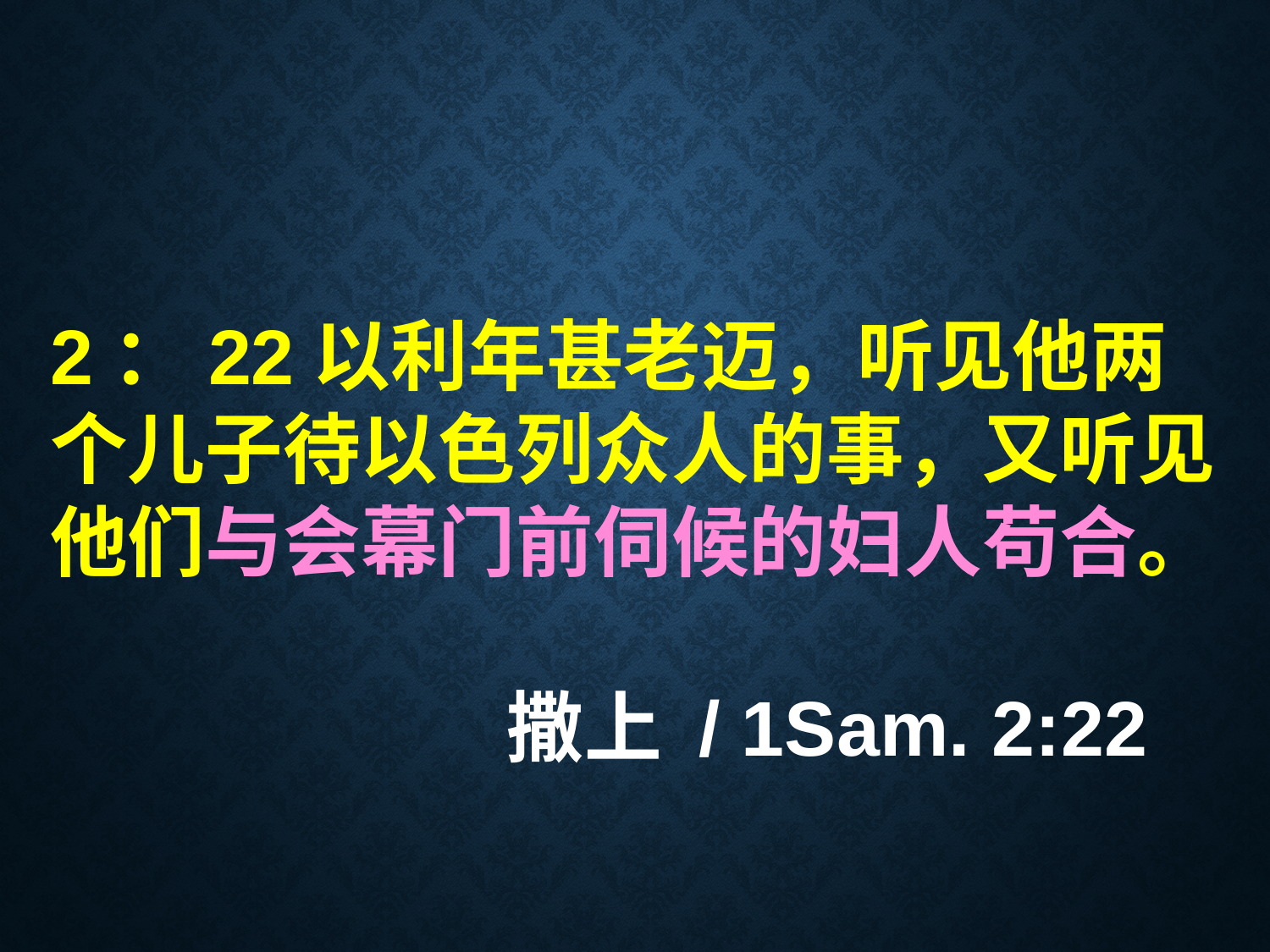

# 2：22以利年甚老迈，听见他两个儿子待以色列众人的事，又听见他们与会幕门前伺候的妇人苟合。 撒上 / 1Sam. 2:22